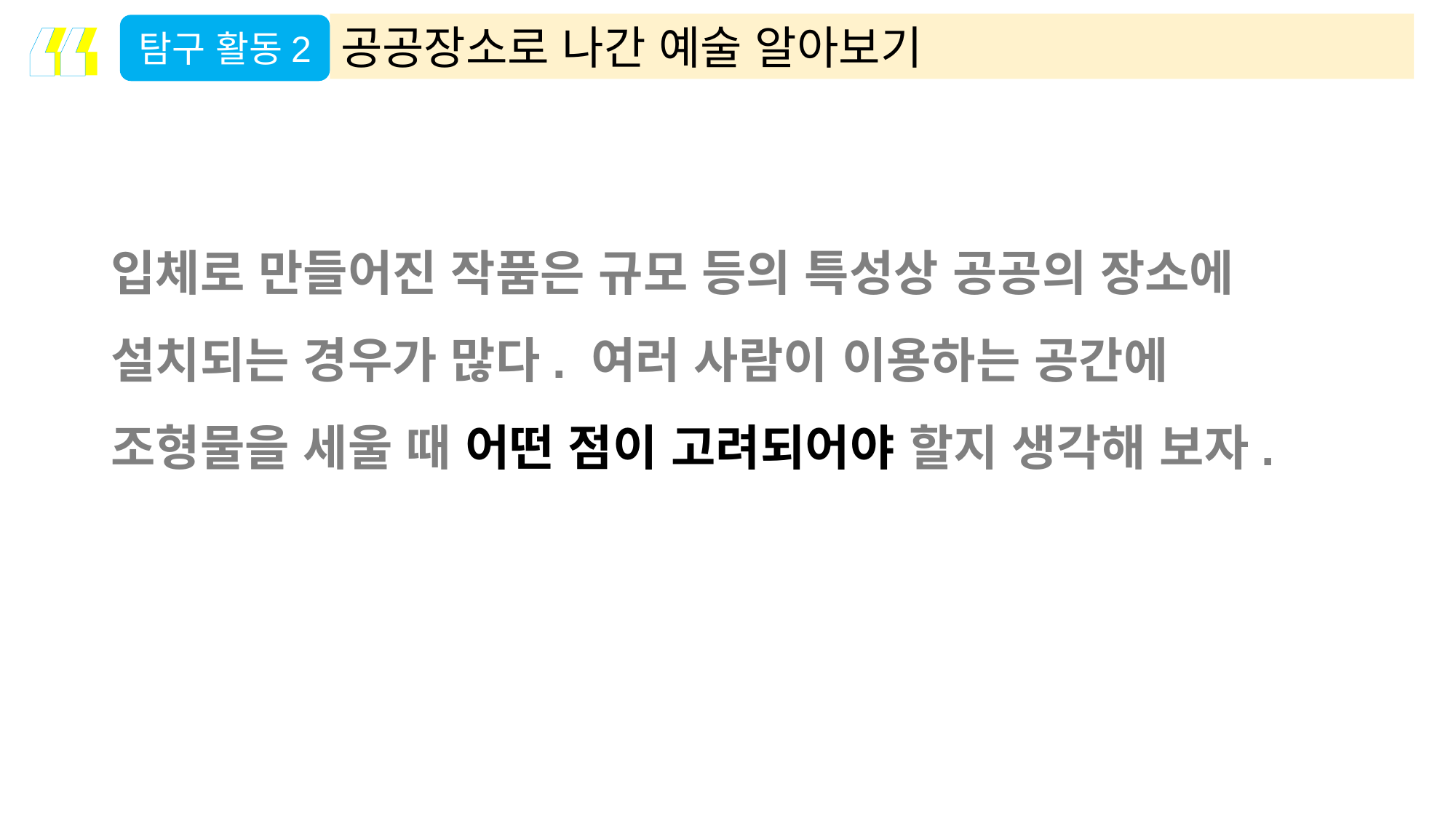

“
“
공공장소로 나간 예술 알아보기
탐구 활동2
입체로 만들어진 작품은 규모 등의 특성상 공공의 장소에 설치되는 경우가 많다. 여러 사람이 이용하는 공간에 조형물을 세울 때 어떤 점이 고려되어야 할지 생각해 보자.